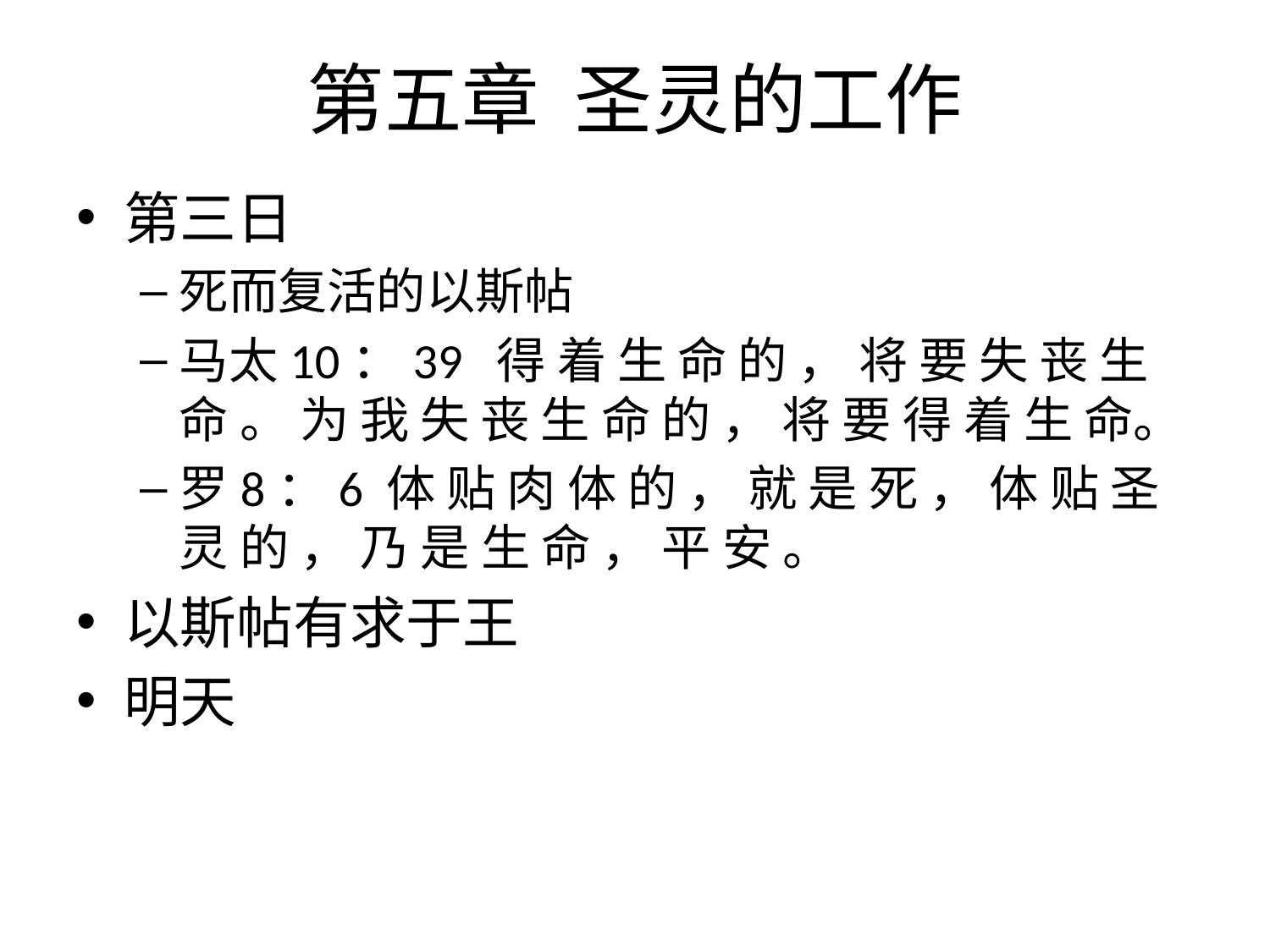

# 第五章  圣灵的工作
第三日
死而复活的以斯帖
马太10：39  得 着 生 命 的 ， 将 要 失 丧 生 命 。 为 我 失 丧 生 命 的 ， 将 要 得 着 生 命。
罗8：6 体 贴 肉 体 的 ， 就 是 死 ， 体 贴 圣 灵 的 ， 乃 是 生 命 ， 平 安 。
以斯帖有求于王
明天

14